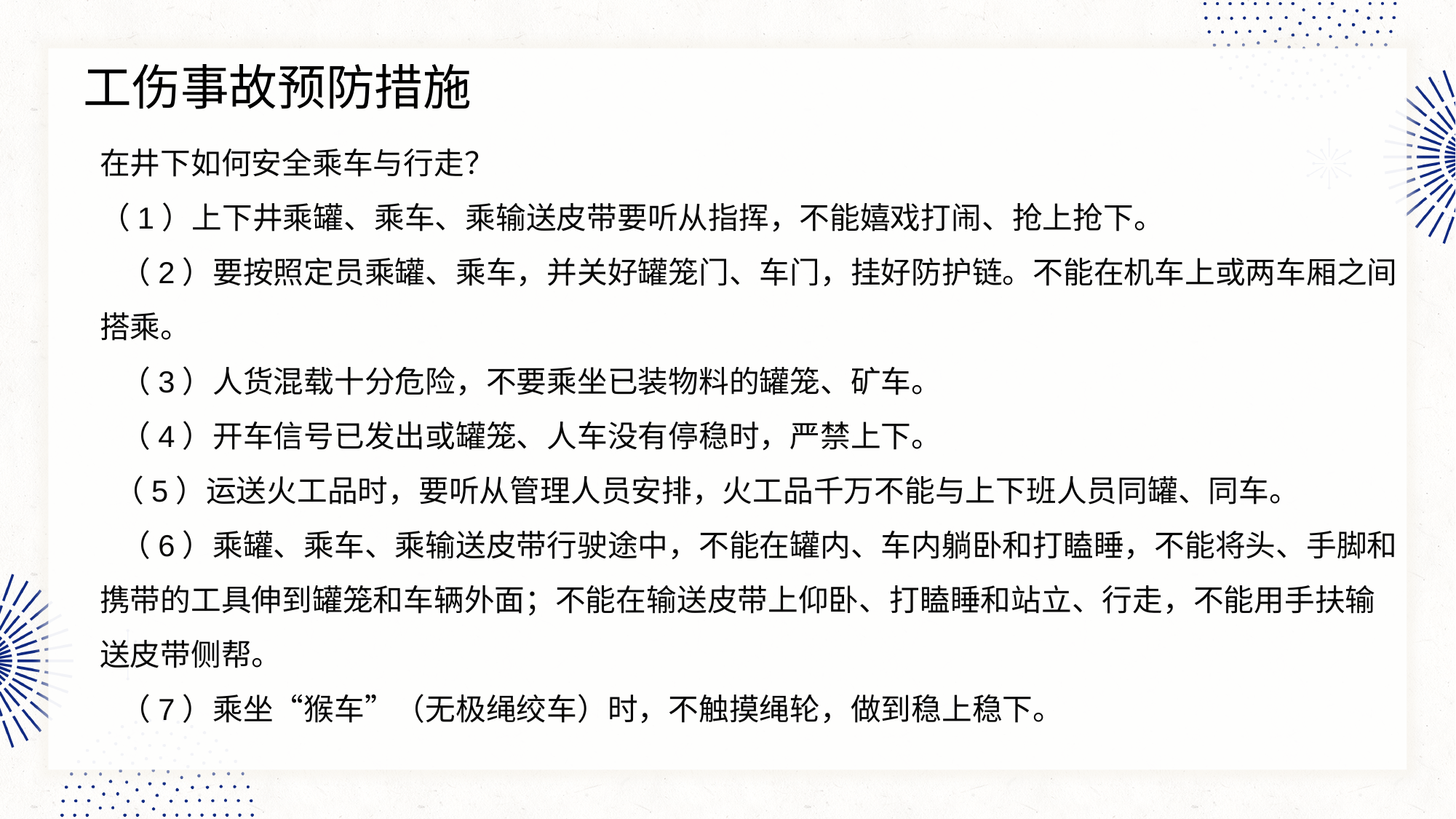

工伤事故预防措施
在井下如何安全乘车与行走？
（1）上下井乘罐、乘车、乘输送皮带要听从指挥，不能嬉戏打闹、抢上抢下。
  （2）要按照定员乘罐、乘车，并关好罐笼门、车门，挂好防护链。不能在机车上或两车厢之间搭乘。
  （3）人货混载十分危险，不要乘坐已装物料的罐笼、矿车。
  （4）开车信号已发出或罐笼、人车没有停稳时，严禁上下。
 （5）运送火工品时，要听从管理人员安排，火工品千万不能与上下班人员同罐、同车。
  （6）乘罐、乘车、乘输送皮带行驶途中，不能在罐内、车内躺卧和打瞌睡，不能将头、手脚和携带的工具伸到罐笼和车辆外面；不能在输送皮带上仰卧、打瞌睡和站立、行走，不能用手扶输送皮带侧帮。
  （7）乘坐“猴车”（无极绳绞车）时，不触摸绳轮，做到稳上稳下。